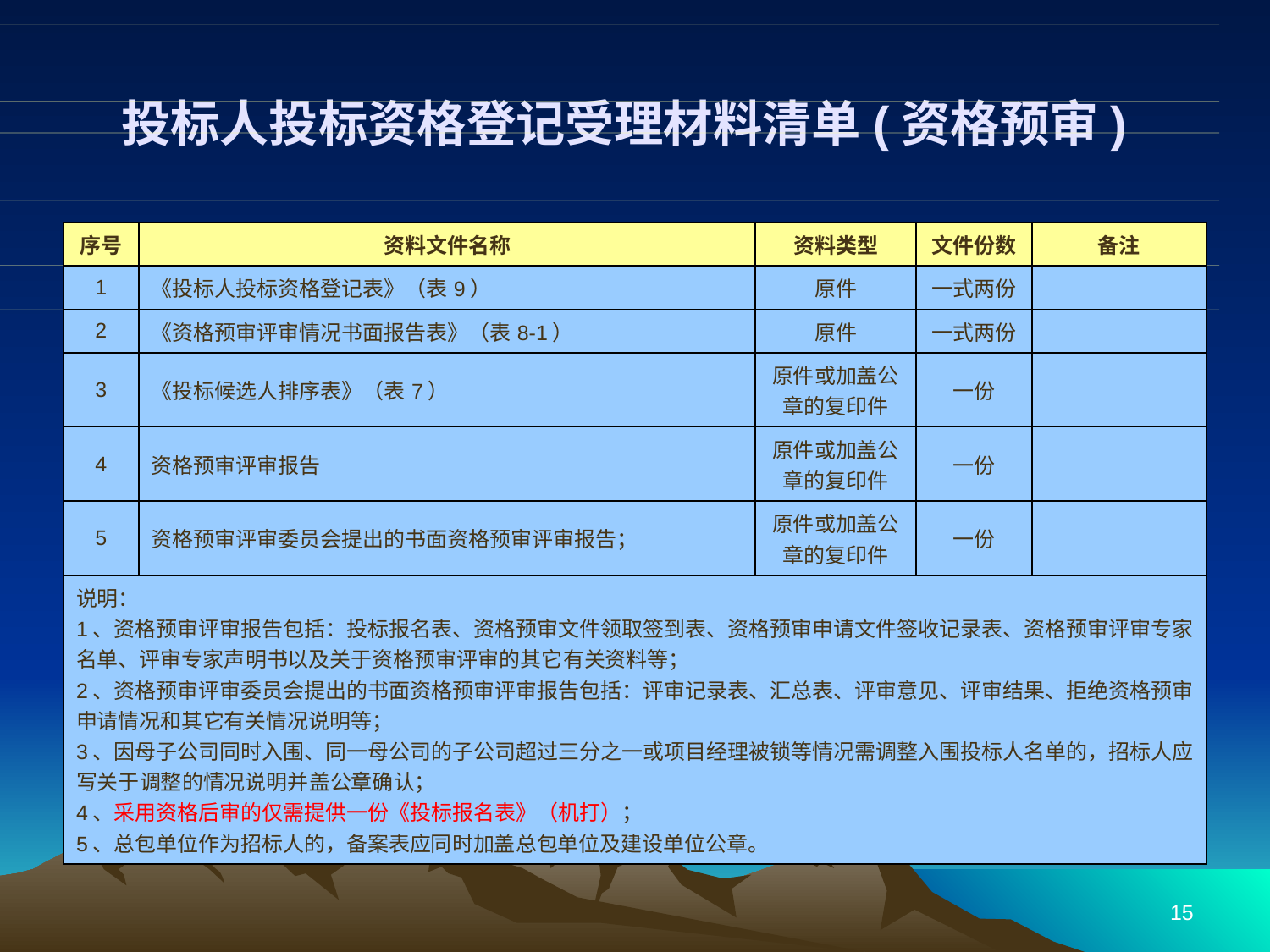

# 投标人投标资格登记受理材料清单(资格预审)

| 序号 | 资料文件名称 | 资料类型 | 文件份数 | 备注 |
| --- | --- | --- | --- | --- |
| 1 | 《投标人投标资格登记表》（表9） | 原件 | 一式两份 |  |
| 2 | 《资格预审评审情况书面报告表》（表8-1） | 原件 | 一式两份 |  |
| 3 | 《投标候选人排序表》（表7） | 原件或加盖公章的复印件 | 一份 |  |
| 4 | 资格预审评审报告 | 原件或加盖公章的复印件 | 一份 |  |
| 5 | 资格预审评审委员会提出的书面资格预审评审报告； | 原件或加盖公章的复印件 | 一份 |  |
| 说明： 1、资格预审评审报告包括：投标报名表、资格预审文件领取签到表、资格预审申请文件签收记录表、资格预审评审专家名单、评审专家声明书以及关于资格预审评审的其它有关资料等； 2、资格预审评审委员会提出的书面资格预审评审报告包括：评审记录表、汇总表、评审意见、评审结果、拒绝资格预审申请情况和其它有关情况说明等； 3、因母子公司同时入围、同一母公司的子公司超过三分之一或项目经理被锁等情况需调整入围投标人名单的，招标人应写关于调整的情况说明并盖公章确认； 4、采用资格后审的仅需提供一份《投标报名表》（机打）； 5、总包单位作为招标人的，备案表应同时加盖总包单位及建设单位公章。 |  |  |  |  |

15